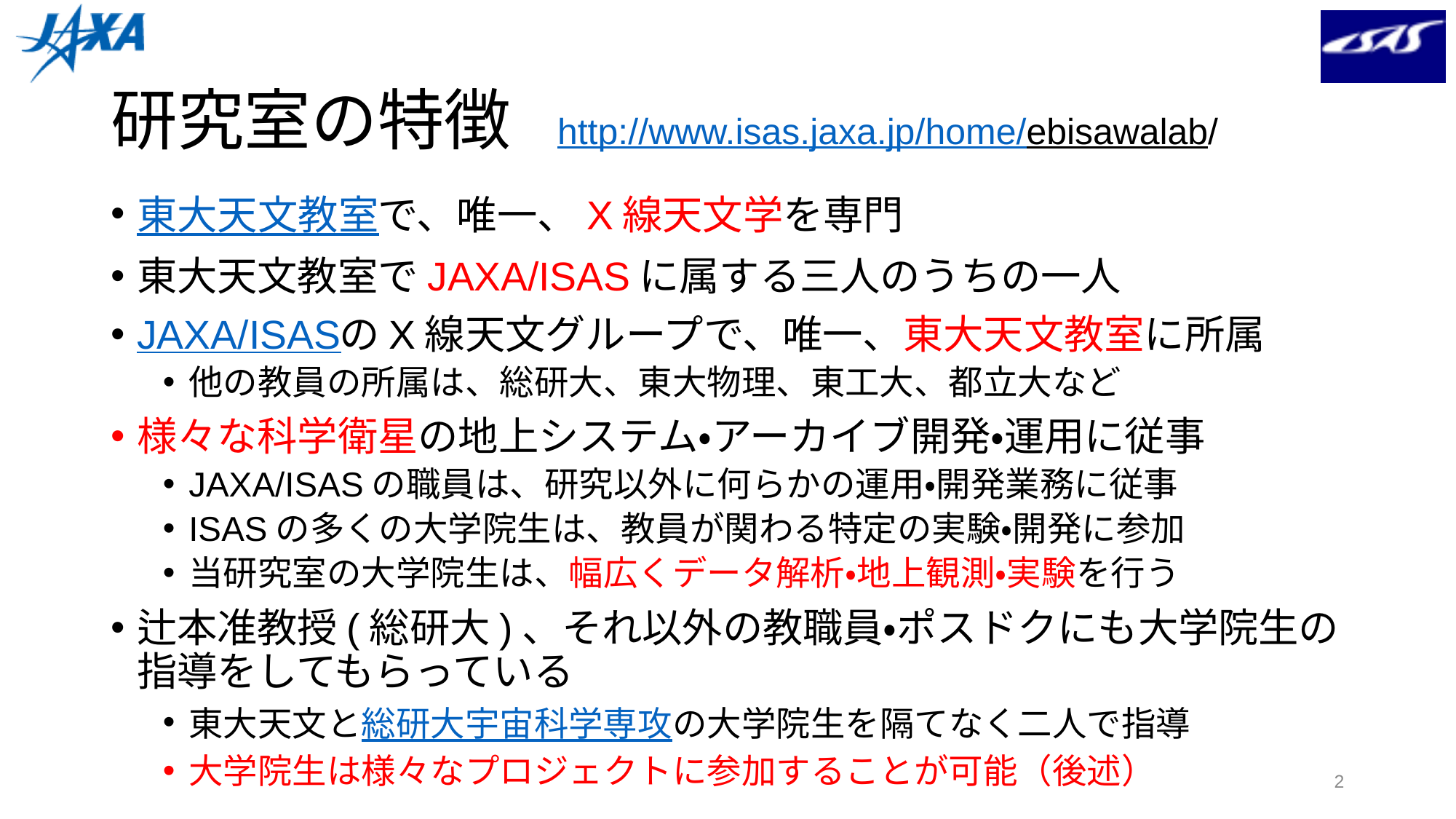

# 研究室の特徴  http://www.isas.jaxa.jp/home/ebisawalab/
東大天文教室で、唯一、X線天文学を専門
東大天文教室でJAXA/ISASに属する三人のうちの一人
JAXA/ISASのX線天文グループで、唯一、東大天文教室に所属
他の教員の所属は、総研大、東大物理、東工大、都立大など
様々な科学衛星の地上システム・アーカイブ開発・運用に従事
JAXA/ISASの職員は、研究以外に何らかの運用・開発業務に従事
ISASの多くの大学院生は、教員が関わる特定の実験・開発に参加
当研究室の大学院生は、幅広くデータ解析・地上観測・実験を行う
辻本准教授(総研大)、それ以外の教職員・ポスドクにも大学院生の指導をしてもらっている
東大天文と総研大宇宙科学専攻の大学院生を隔てなく二人で指導
大学院生は様々なプロジェクトに参加することが可能（後述）

2